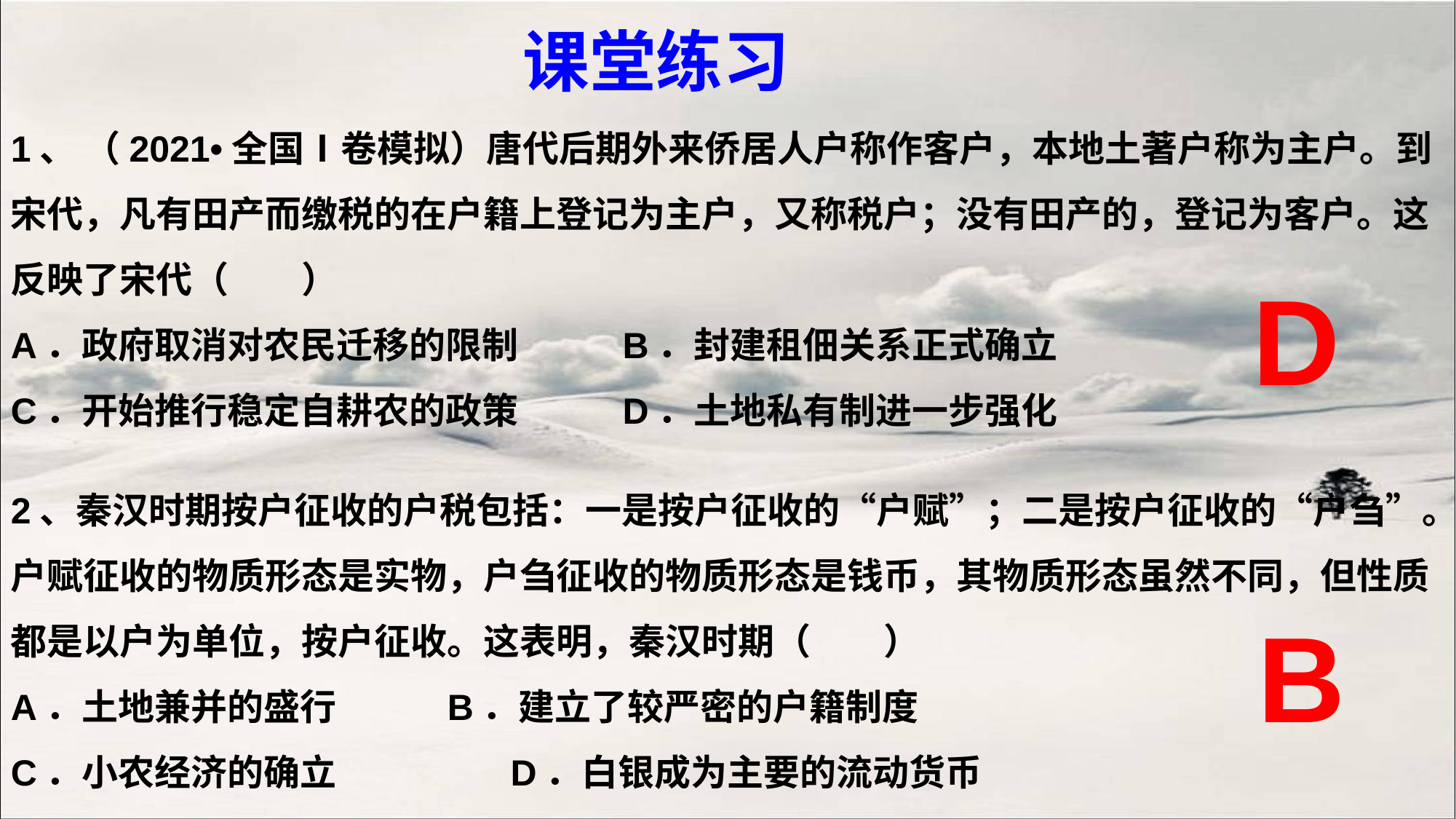

课堂练习
1、 （2021•全国Ⅰ卷模拟）唐代后期外来侨居人户称作客户，本地土著户称为主户。到宋代，凡有田产而缴税的在户籍上登记为主户，又称税户；没有田产的，登记为客户。这反映了宋代（　　）
A．政府取消对农民迁移的限制	       B．封建租佃关系正式确立
C．开始推行稳定自耕农的政策	       D．土地私有制进一步强化
D
2、秦汉时期按户征收的户税包括：一是按户征收的“户赋”；二是按户征收的“户刍”。户赋征收的物质形态是实物，户刍征收的物质形态是钱币，其物质形态虽然不同，但性质都是以户为单位，按户征收。这表明，秦汉时期（　　）
A．土地兼并的盛行           	B．建立了较严密的户籍制度
C．小农经济的确立	                    D．白银成为主要的流动货币
B